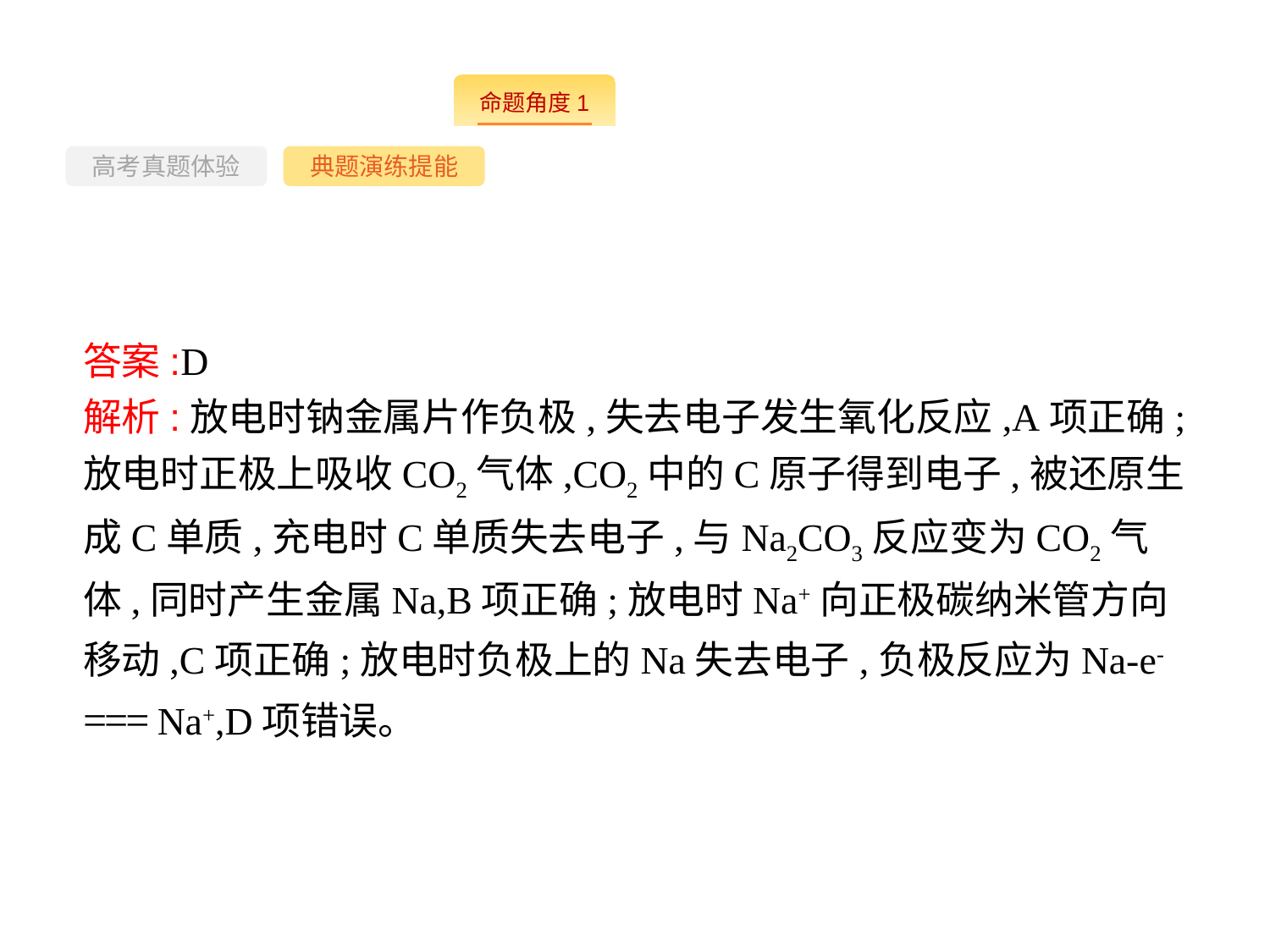

-24-
高考真题体验
典题演练提能
答案:D
解析:放电时钠金属片作负极,失去电子发生氧化反应,A项正确;放电时正极上吸收CO2气体,CO2中的C原子得到电子,被还原生成C单质,充电时C单质失去电子,与Na2CO3反应变为CO2气体,同时产生金属Na,B项正确;放电时Na+向正极碳纳米管方向移动,C项正确;放电时负极上的Na失去电子,负极反应为Na-e- === Na+,D项错误。